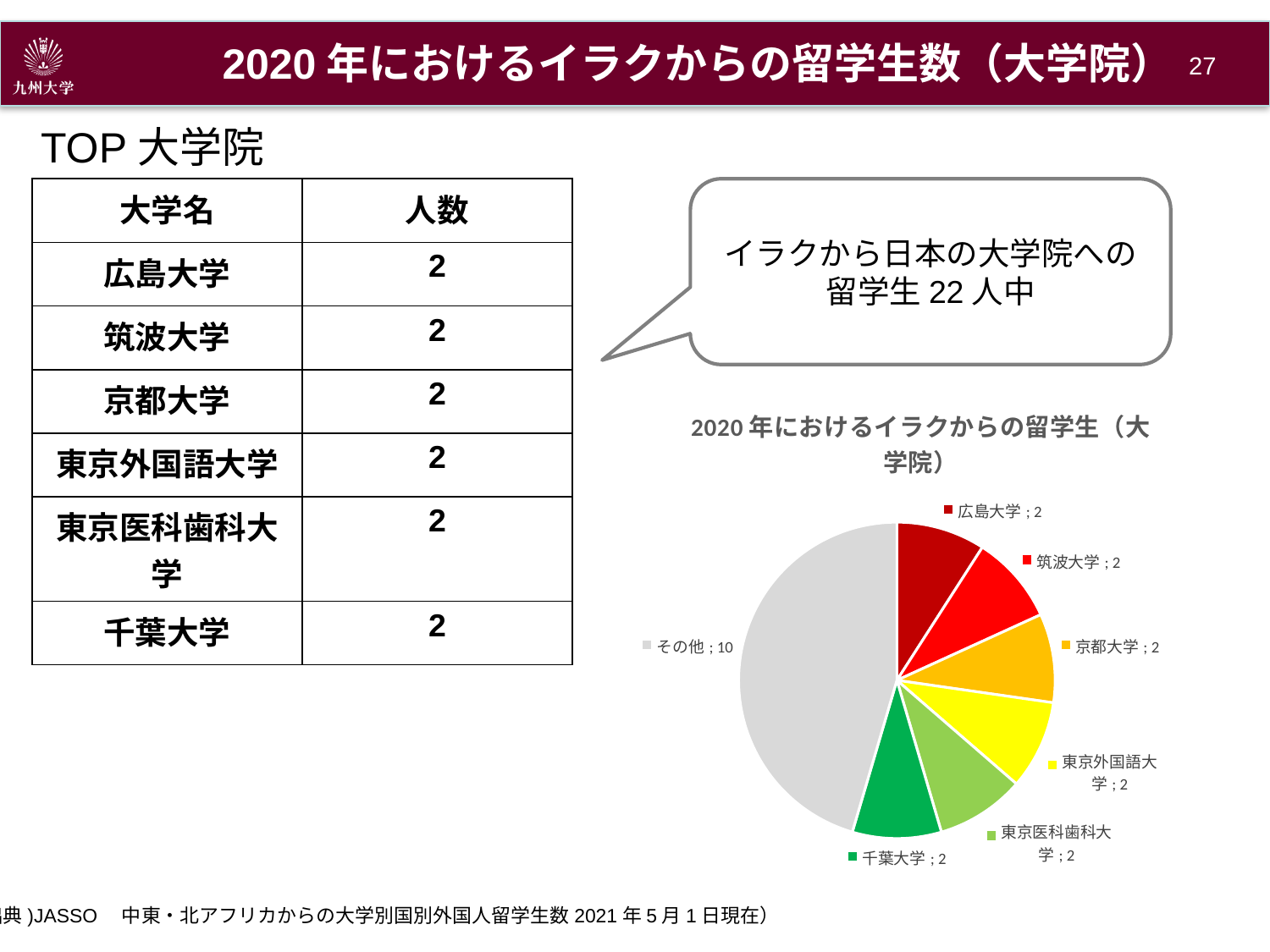

2020年におけるイラクからの留学生数（大学院）
27
TOP大学院
| 大学名 | 人数 |
| --- | --- |
| 広島大学 | 2 |
| 筑波大学 | 2 |
| 京都大学 | 2 |
| 東京外国語大学 | 2 |
| 東京医科歯科大学 | 2 |
| 千葉大学 | 2 |
イラクから日本の大学院への
留学生22人中

### Chart: 2020年におけるイラクからの留学生（大学院）

| Category |  |
|---|---|
| 広島大学 | 2.0 |
| 筑波大学 | 2.0 |
| 京都大学 | 2.0 |
| 東京外国語大学 | 2.0 |
| 東京医科歯科大学 | 2.0 |
| 千葉大学 | 2.0 |
| その他 | 10.0 |
(出典)JASSO　中東・北アフリカからの大学別国別外国人留学生数2021年5月1日現在）